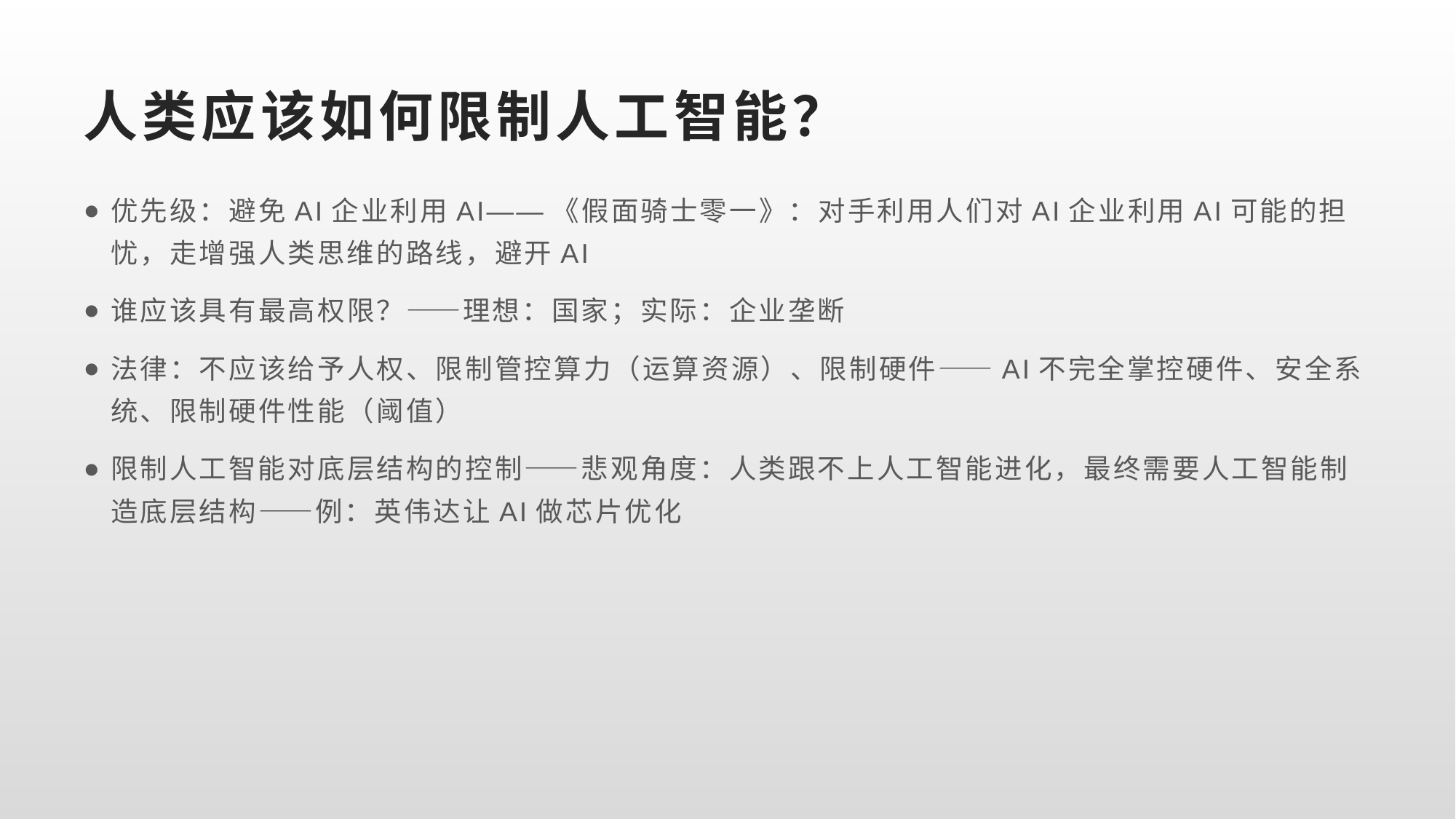

# 人类应该如何限制人工智能？
优先级：避免AI企业利用AI——《假面骑士零一》：对手利用人们对AI企业利用AI可能的担忧，走增强人类思维的路线，避开AI
谁应该具有最高权限？——理想：国家；实际：企业垄断
法律：不应该给予人权、限制管控算力（运算资源）、限制硬件——AI不完全掌控硬件、安全系统、限制硬件性能（阈值）
限制人工智能对底层结构的控制——悲观角度：人类跟不上人工智能进化，最终需要人工智能制造底层结构——例：英伟达让AI做芯片优化